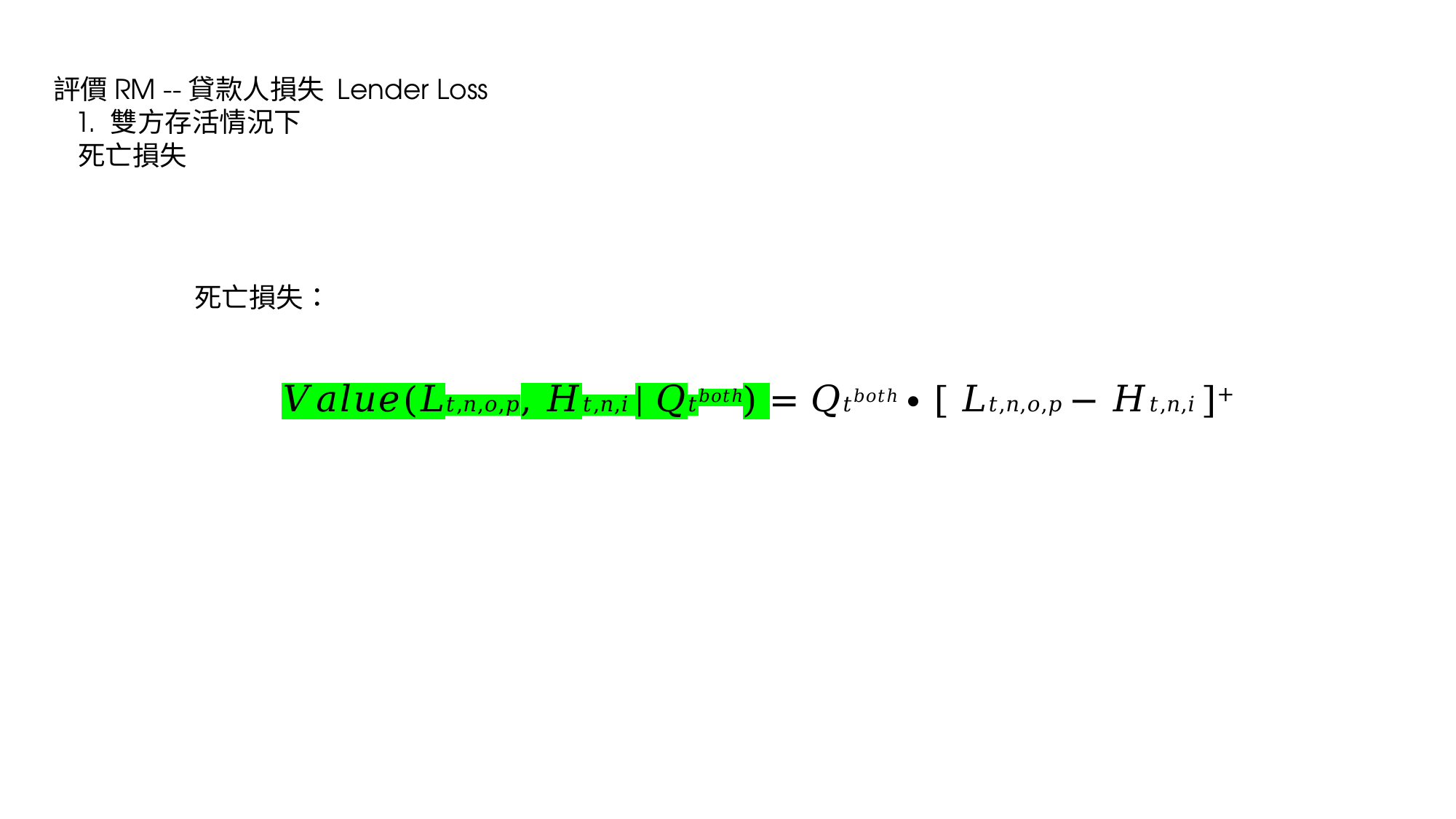

評價RM --貸款人損失 Lender Loss
1. 雙方存活情況下
死亡損失
死亡損失：
𝑉𝑎𝑙𝑢𝑒(𝐿𝑡,𝑛,𝑜,𝑝⁡, 𝐻𝑡,𝑛,𝑖 | 𝑄𝑡𝑏𝑜𝑡ℎ) = 𝑄𝑡𝑏𝑜𝑡ℎ ∙ [ 𝐿𝑡,𝑛,𝑜,𝑝 − 𝐻𝑡,𝑛,𝑖 ]+